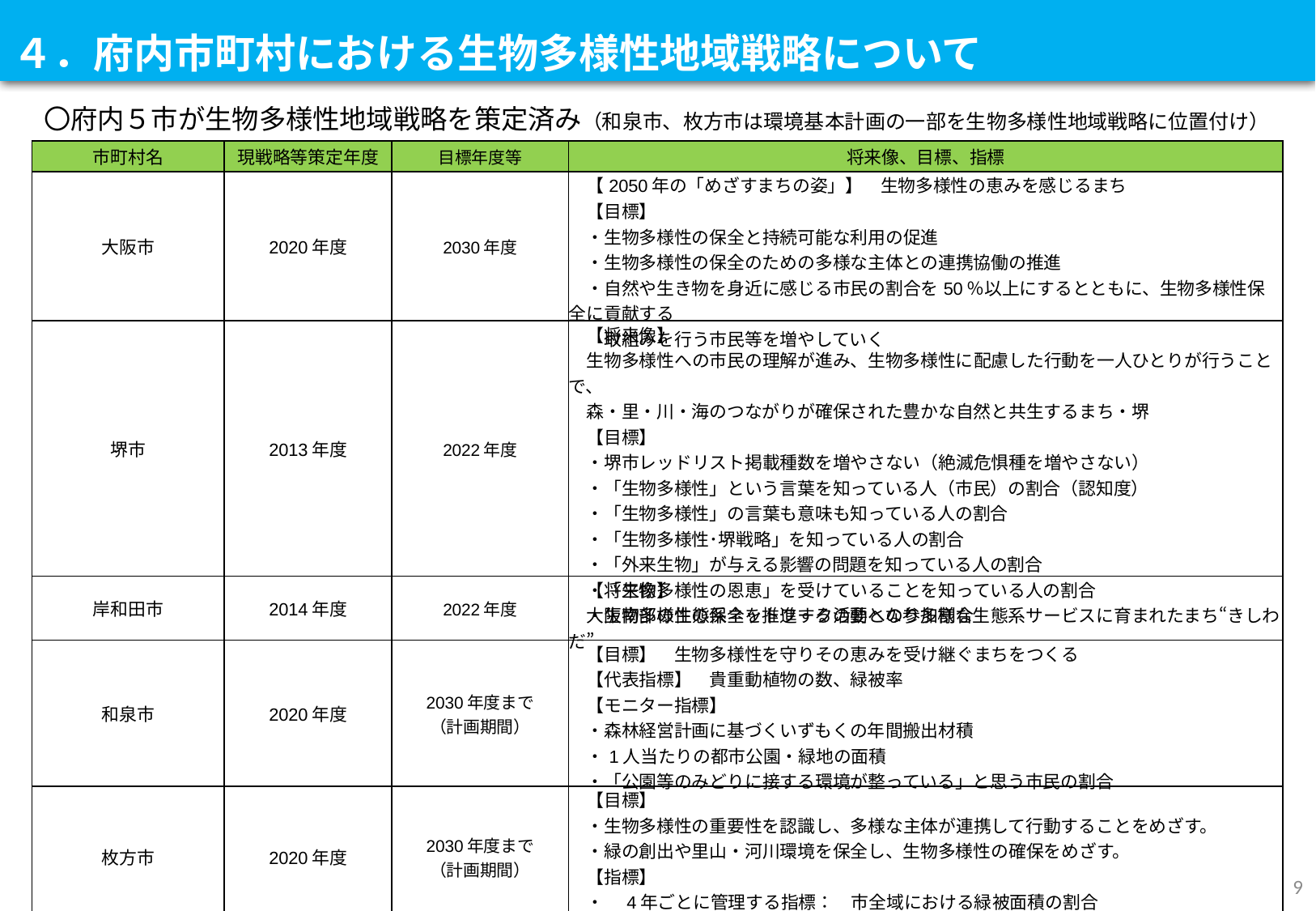

４．府内市町村における生物多様性地域戦略について
〇府内５市が生物多様性地域戦略を策定済み（和泉市、枚方市は環境基本計画の一部を生物多様性地域戦略に位置付け）

| 市町村名 | 現戦略等策定年度 | 目標年度等 | 将来像、目標、指標 |
| --- | --- | --- | --- |
| 大阪市 | 2020年度 | 2030年度 | 【2050年の「めざすまちの姿」】　生物多様性の恵みを感じるまち 　【目標】 　・生物多様性の保全と持続可能な利用の促進 　・生物多様性の保全のための多様な主体との連携協働の推進 　・自然や生き物を身近に感じる市民の割合を50％以上にするとともに、生物多様性保全に貢献する 　　取組みを行う市民等を増やしていく |
| 堺市 | 2013年度 | 2022年度 | 【将来像】 　生物多様性への市民の理解が進み、生物多様性に配慮した行動を一人ひとりが行うことで、 　森・里・川・海のつながりが確保された豊かな自然と共生するまち・堺 　【目標】 　・堺市レッドリスト掲載種数を増やさない（絶滅危惧種を増やさない） 　・「生物多様性」という言葉を知っている人（市民）の割合（認知度） 　・「生物多様性」の言葉も意味も知っている人の割合 　・「生物多様性･堺戦略」を知っている人の割合 　・「外来生物」が与える影響の問題を知っている人の割合 　・「生物多様性の恩恵」を受けていることを知っている人の割合 　・生物多様性の保全を推進する活動への参加割合 |
| 岸和田市 | 2014年度 | 2022年度 | 【将来像】 　大阪南部の生態系ネットワークの要となり多様な生態系サービスに育まれたまち“きしわだ” |
| 和泉市 | 2020年度 | 2030年度まで （計画期間） | 【目標】　生物多様性を守りその恵みを受け継ぐまちをつくる 　【代表指標】　貴重動植物の数、緑被率 　【モニター指標】 　・森林経営計画に基づくいずもくの年間搬出材積 　・1人当たりの都市公園・緑地の面積 　・「公園等のみどりに接する環境が整っている」と思う市民の割合 |
| 枚方市 | 2020年度 | 2030年度まで （計画期間） | 【目標】 　・生物多様性の重要性を認識し、多様な主体が連携して行動することをめざす。 　・緑の創出や里山・河川環境を保全し、生物多様性の確保をめざす。 　【指標】 　・　4年ごとに管理する指標：　市全域における緑被面積の割合 　・10年ごとに管理する指標：　自然環境調査で確認された在来種の種数 |
9